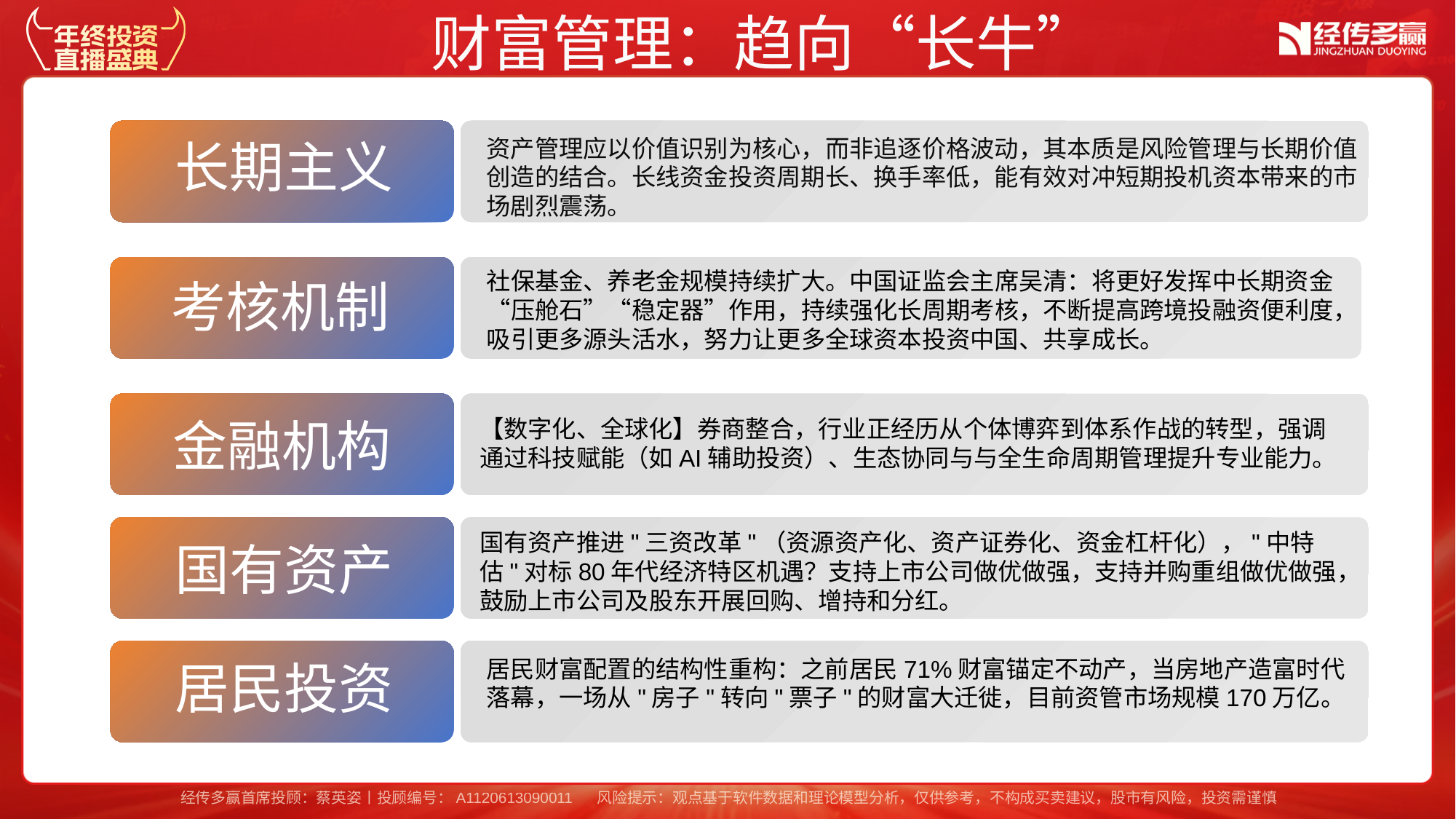

财富管理：趋向“长牛”

资产管理应以价值识别为核心，而非追逐价格波动，其本质是风险管理与长期价值创造的结合。长线资金投资周期长、换手率低，能有效对冲短期投机资本带来的市场剧烈震荡。
长期主义

社保基金、养老金规模持续扩大。中国证监会主席吴清：将更好发挥中长期资金“压舱石”“稳定器”作用，持续强化长周期考核，不断提高跨境投融资便利度，吸引更多源头活水，努力让更多全球资本投资中国、共享成长。
考核机制
金融机构

【数字化、全球化】券商整合，行业正经历从个体博弈到体系作战的转型，强调通过科技赋能（如AI辅助投资）、生态协同与与全生命周期管理提升专业能力。

国有资产推进"三资改革"（资源资产化、资产证券化、资金杠杆化），"中特估"对标80年代经济特区机遇？支持上市公司做优做强，支持并购重组做优做强，鼓励上市公司及股东开展回购、增持和分红。
国有资产

居民财富配置的结构性重构：之前居民71%财富锚定不动产，当房地产造富时代落幕，一场从"房子"转向"票子"的财富大迁徙，目前资管市场规模170万亿。
居民投资
经传多赢首席投顾：蔡英姿丨投顾编号：A1120613090011     风险提示：观点基于软件数据和理论模型分析，仅供参考，不构成买卖建议，股市有风险，投资需谨慎